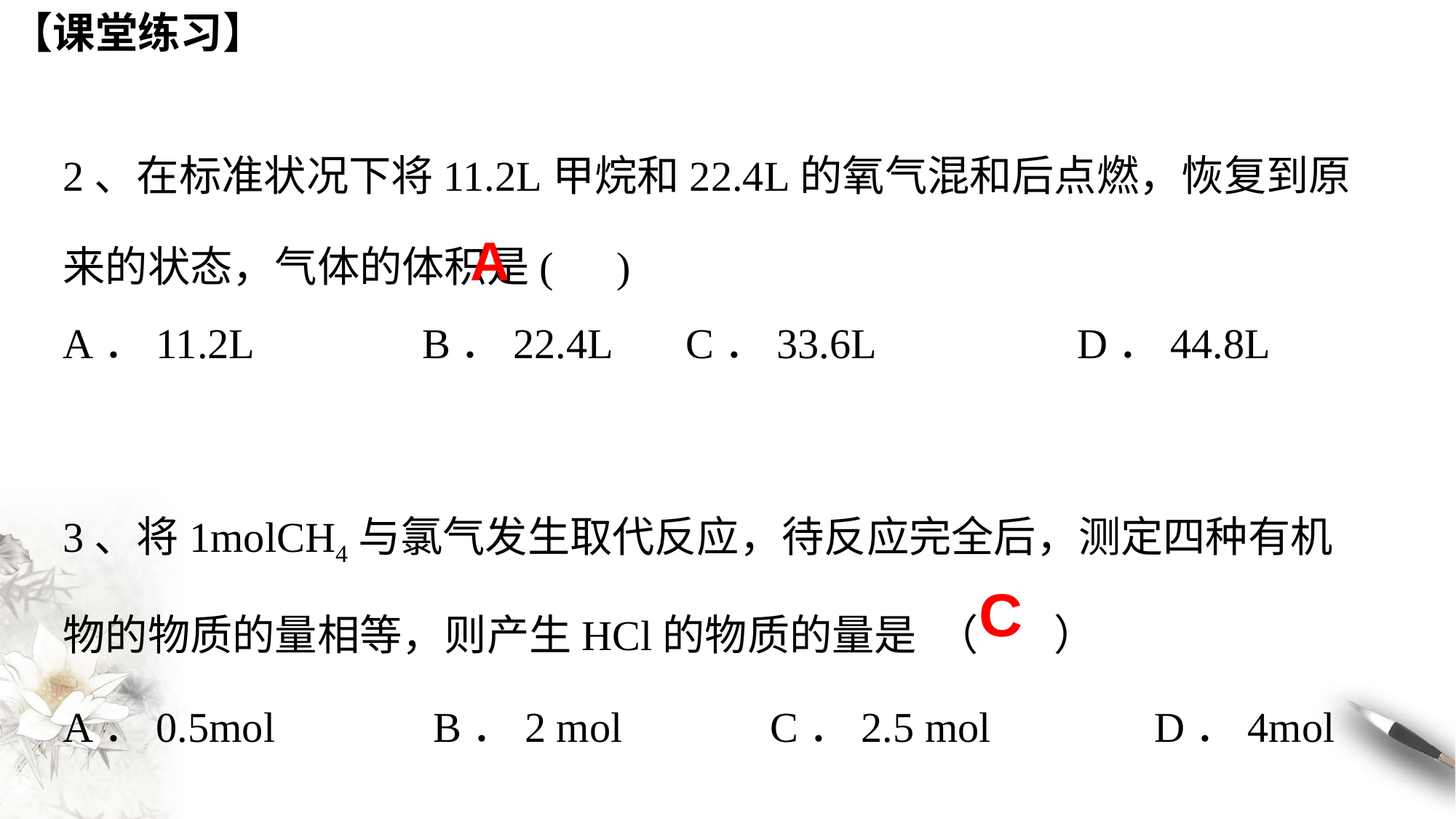

【课堂练习】
2、在标准状况下将11.2L甲烷和22.4L的氧气混和后点燃，恢复到原来的状态，气体的体积是(      )
A．11.2L      	   B．22.4L       C．33.6L       	   D．44.8L
A
3、将1molCH4与氯气发生取代反应，待反应完全后，测定四种有机物的物质的量相等，则产生HCl的物质的量是  （        ）
A．0.5mol               B．2 mol              C．2.5 mol        	D．4mol
C